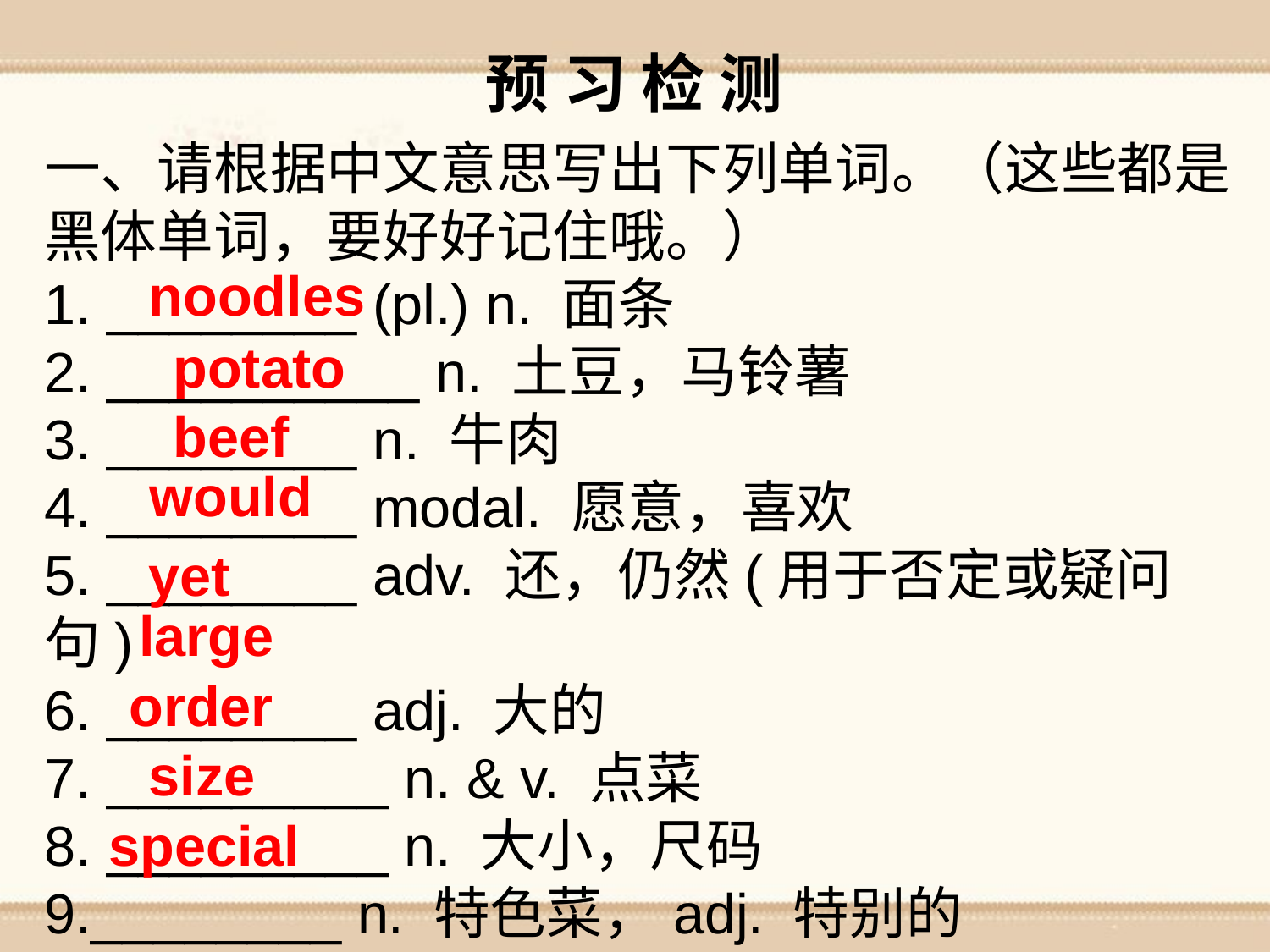

预 习 检 测
一、请根据中文意思写出下列单词。（这些都是黑体单词，要好好记住哦。）
1. ________ (pl.) n. 面条
2. __________ n. 土豆，马铃薯
3. ________ n. 牛肉
4. ________ modal. 愿意，喜欢
5. ________ adv. 还，仍然(用于否定或疑问句)
6. ________ adj. 大的
7. _________ n. & v. 点菜
8. _________ n. 大小，尺码
9.________ n. 特色菜，adj. 特别的
noodles
potato
beef
would
yet
large
order
size
special